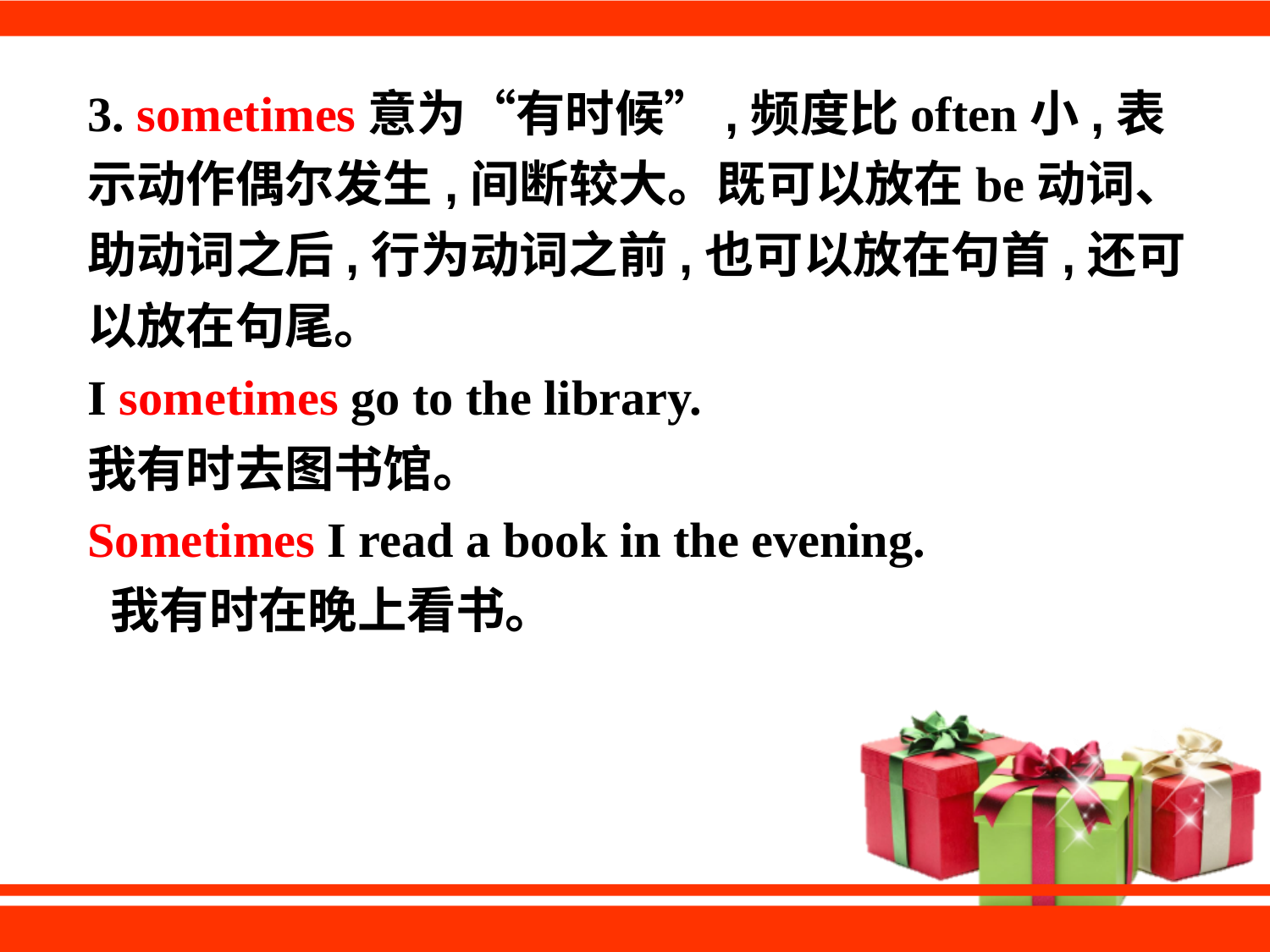

3. sometimes意为“有时候”,频度比often小,表示动作偶尔发生,间断较大。既可以放在be动词、助动词之后,行为动词之前,也可以放在句首,还可以放在句尾。
I sometimes go to the library.
我有时去图书馆。
Sometimes I read a book in the evening.
 我有时在晚上看书。